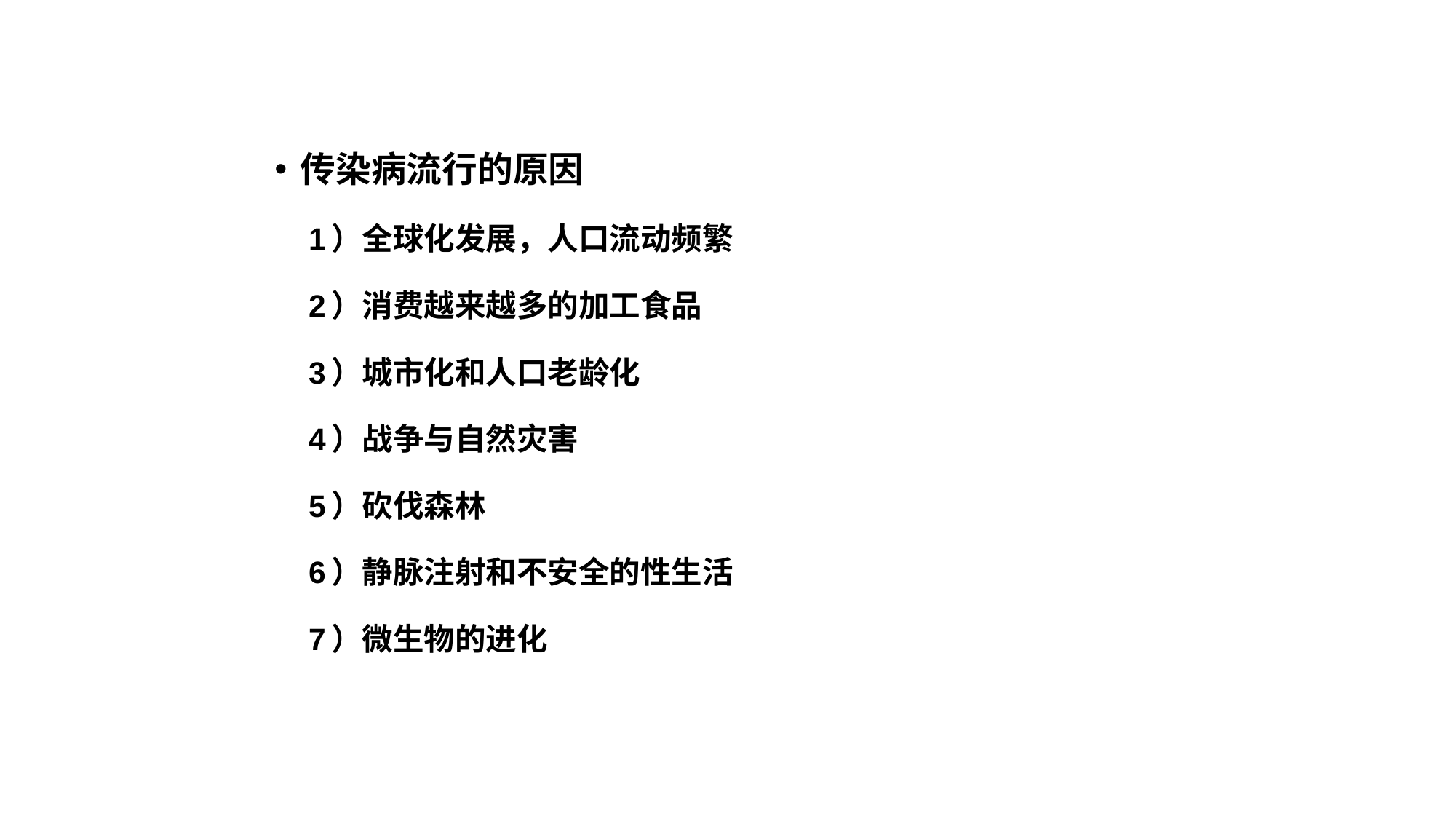

传染病流行的原因
    1）全球化发展，人口流动频繁
    2）消费越来越多的加工食品
    3）城市化和人口老龄化
    4）战争与自然灾害
    5）砍伐森林
    6）静脉注射和不安全的性生活
    7）微生物的进化